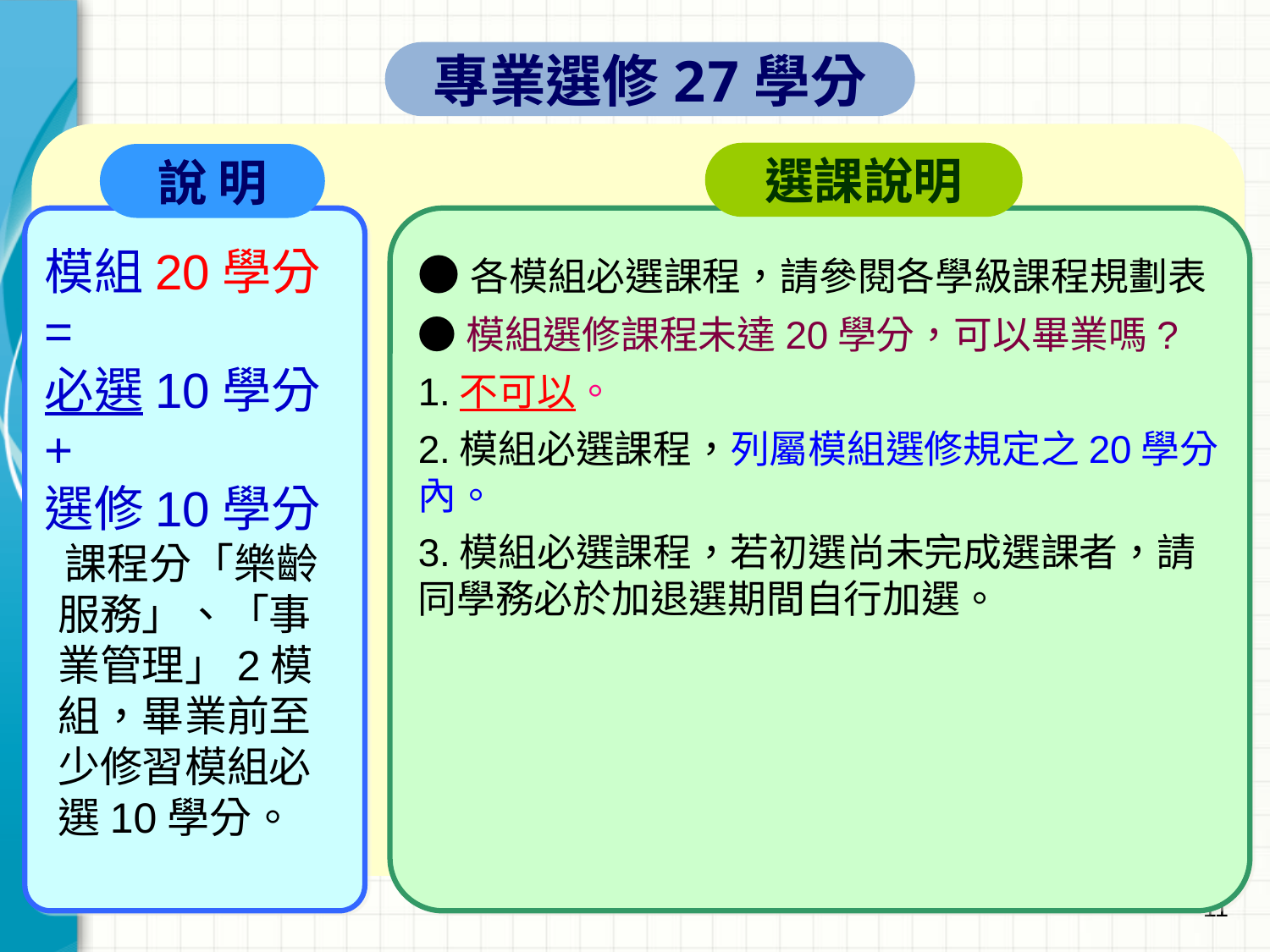

專業選修27學分

選課說明
說 明
模組20學分=
必選10學分+
選修10學分
 課程分「樂齡服務」、「事業管理」2模組，畢業前至少修習模組必選10學分。
●各模組必選課程，請參閱各學級課程規劃表
●模組選修課程未達20學分，可以畢業嗎?
1.不可以。
2.模組必選課程，列屬模組選修規定之20學分內。
3.模組必選課程，若初選尚未完成選課者，請同學務必於加退選期間自行加選。
11